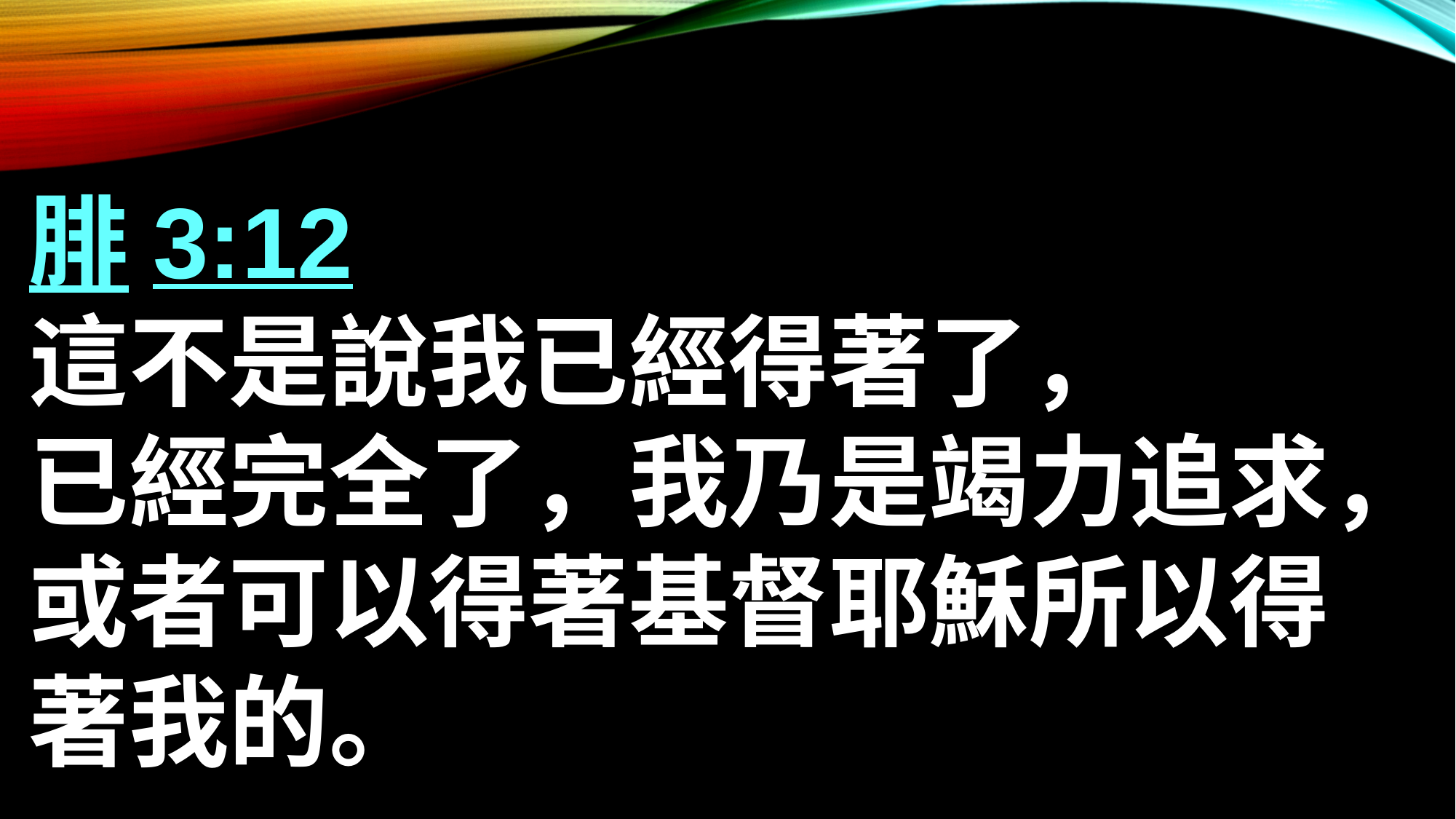

腓3:12
這不是說我已經得著了，
已經完全了，我乃是竭力追求，
或者可以得著基督耶穌所以得著我的。